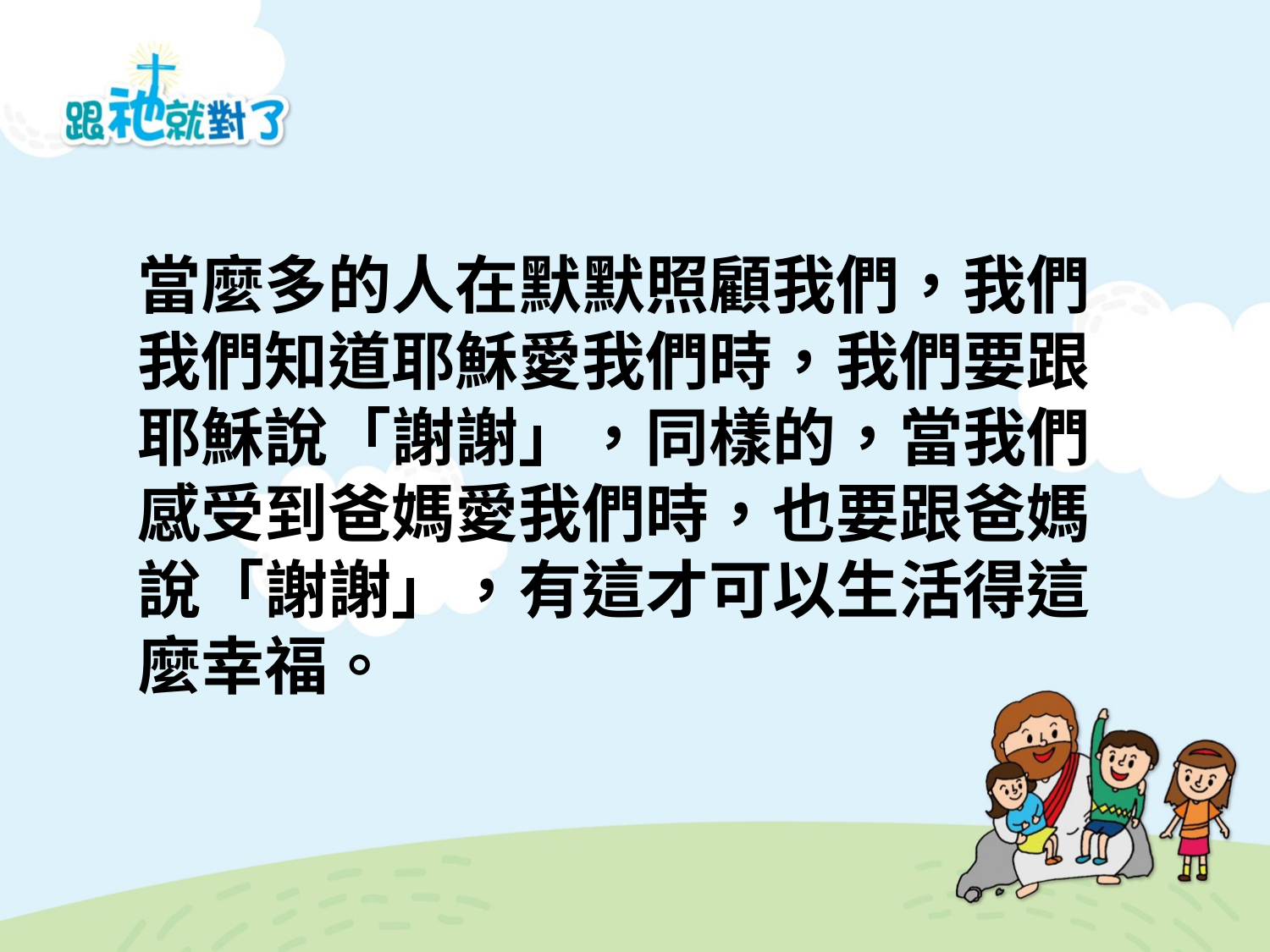

當麼多的人在默默照顧我們，我們我們知道耶穌愛我們時，我們要跟耶穌說「謝謝」，同樣的，當我們感受到爸媽愛我們時，也要跟爸媽說「謝謝」，有這才可以生活得這麼幸福。